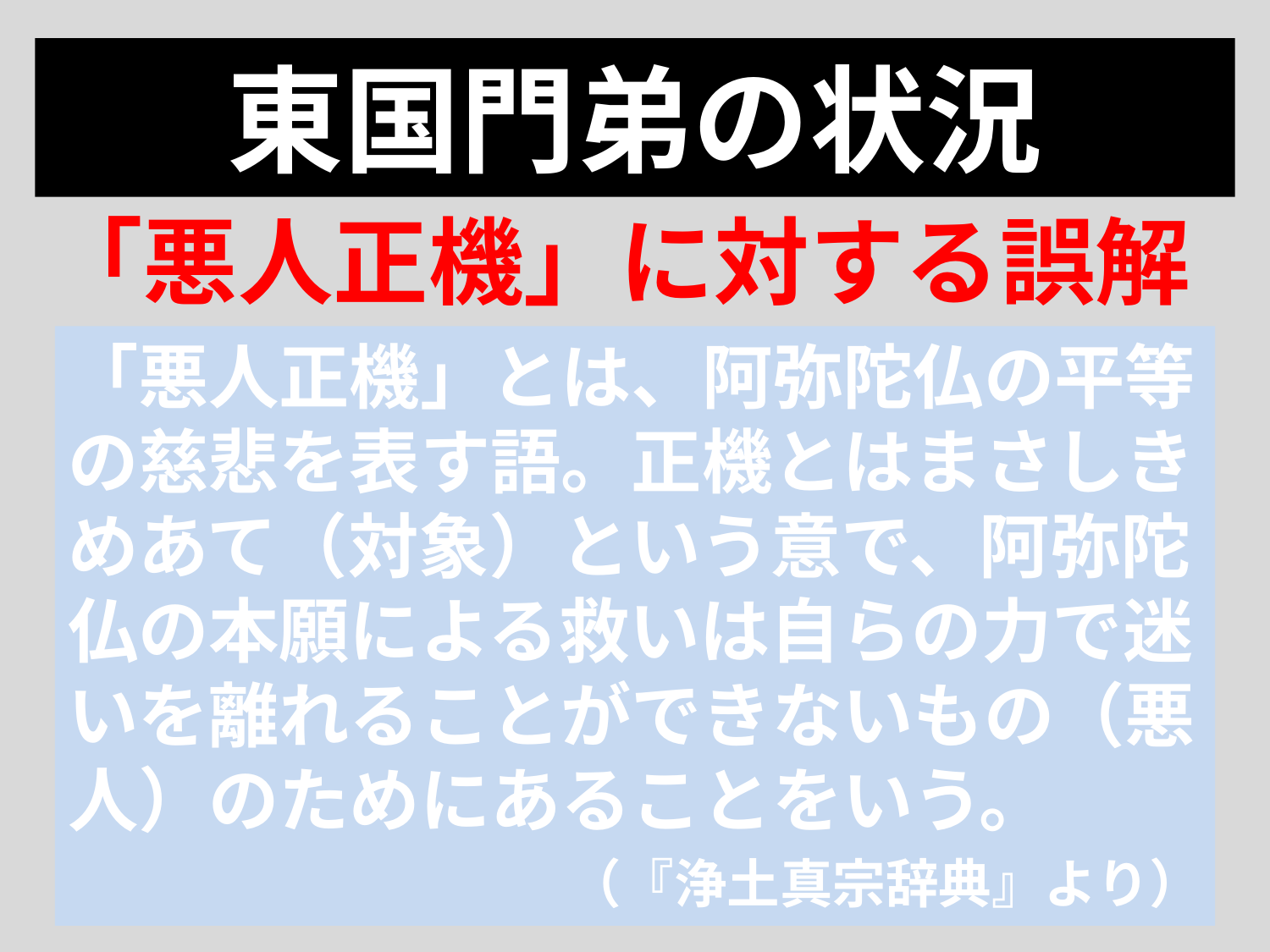

# 東国門弟の状況
「悪人正機」に対する誤解
「悪人正機」とは、阿弥陀仏の平等の慈悲を表す語。正機とはまさしきめあて（対象）という意で、阿弥陀仏の本願による救いは自らの力で迷いを離れることができないもの（悪人）のためにあることをいう。
（『浄土真宗辞典』より）